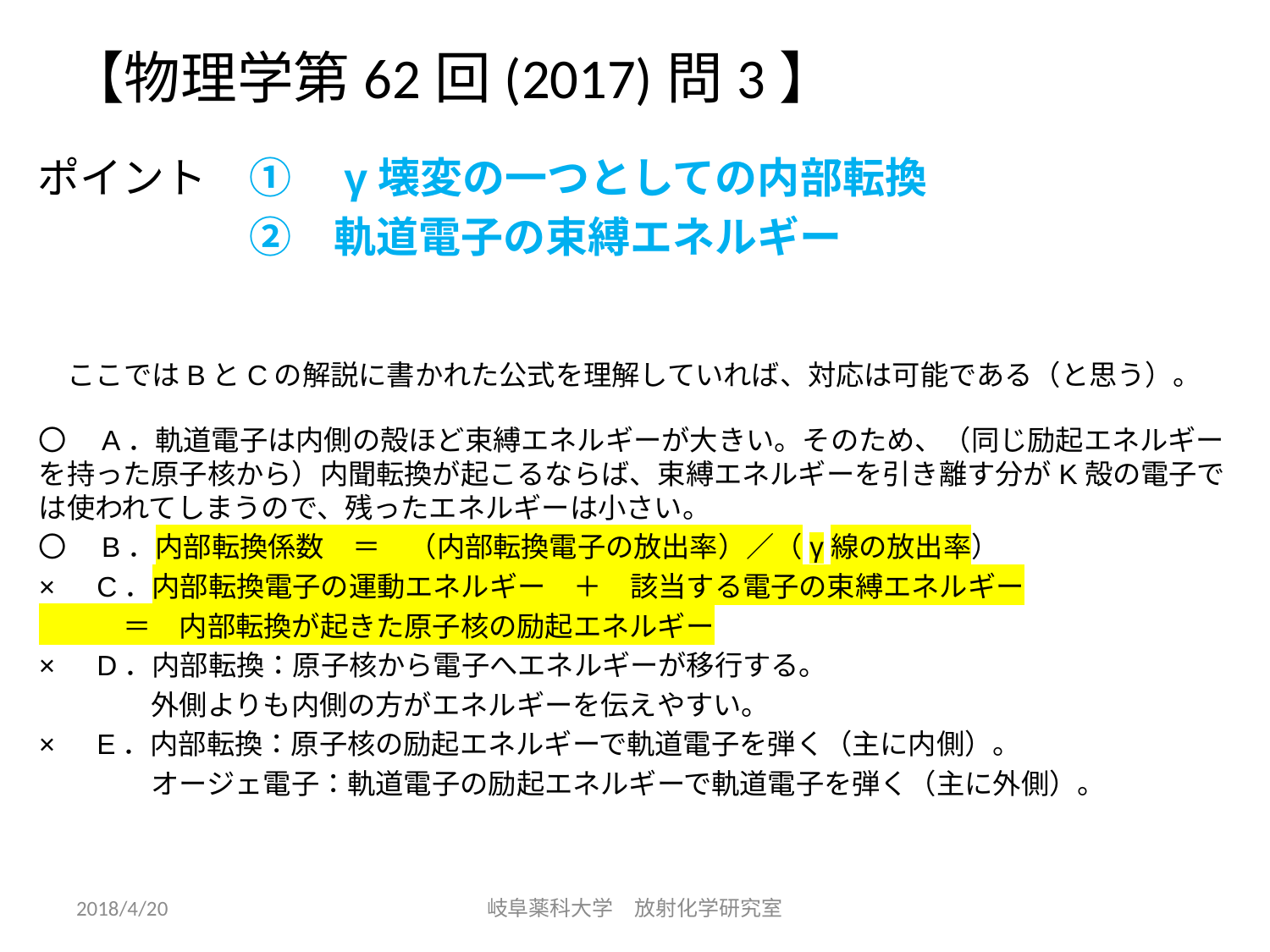

# 【物理学第62回(2017)問3】
ポイント　①　γ壊変の一つとしての内部転換
　　　　　②　軌道電子の束縛エネルギー
ここではBとCの解説に書かれた公式を理解していれば、対応は可能である（と思う）。
〇　A．軌道電子は内側の殻ほど束縛エネルギーが大きい。そのため、（同じ励起エネルギーを持った原子核から）内聞転換が起こるならば、束縛エネルギーを引き離す分がK殻の電子では使われてしまうので、残ったエネルギーは小さい。
〇　B．内部転換係数　＝　（内部転換電子の放出率）／（γ線の放出率）
×　C．内部転換電子の運動エネルギー　＋　該当する電子の束縛エネルギー
　　　＝　内部転換が起きた原子核の励起エネルギー
×　D．内部転換：原子核から電子へエネルギーが移行する。
　　　　外側よりも内側の方がエネルギーを伝えやすい。
×　E．内部転換：原子核の励起エネルギーで軌道電子を弾く（主に内側）。
　　　　オージェ電子：軌道電子の励起エネルギーで軌道電子を弾く（主に外側）。

2018/4/20
岐阜薬科大学　放射化学研究室